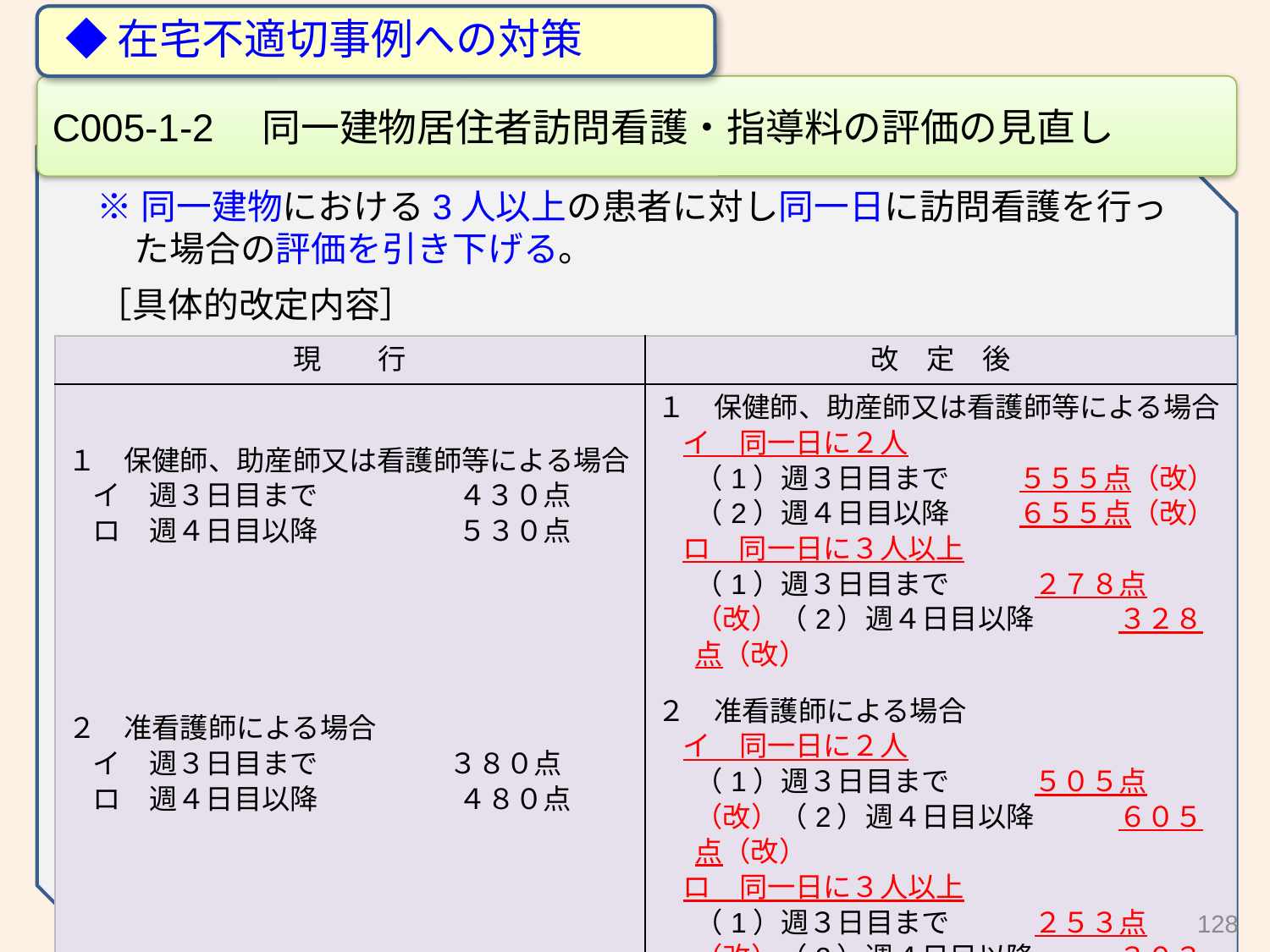

◆在宅不適切事例への対策
C005-1-2　同一建物居住者訪問看護・指導料の評価の見直し

※同一建物における3人以上の患者に対し同一日に訪問看護を行った場合の評価を引き下げる。
［具体的改定内容］
| 現　　行 | 改　定　後 |
| --- | --- |
| １　保健師、助産師又は看護師等による場合 イ　週３日目まで　　　　　４３０点 ロ　週４日目以降　　　　　５３０点     ２　准看護師による場合 イ　週３日目まで 　　　 　３８０点 ロ　週４日目以降　　　　　４８０点 | １　保健師、助産師又は看護師等による場合 イ　同一日に２人 （1）週３日目まで　　 ５５５点（改）（2）週４日目以降　 　 ６５５点（改） ロ　同一日に３人以上 （1）週３日目まで　　　２７８点（改）（2）週４日目以降　　　３２８点（改） ２　准看護師による場合 イ　同一日に２人 （1）週３日目まで　　　５０５点（改）（2）週４日目以降　　　６０５点（改） ロ　同一日に３人以上 （1）週３日目まで　　　２５３点（改）（2）週４日目以降　　　３０３点（改） |
128